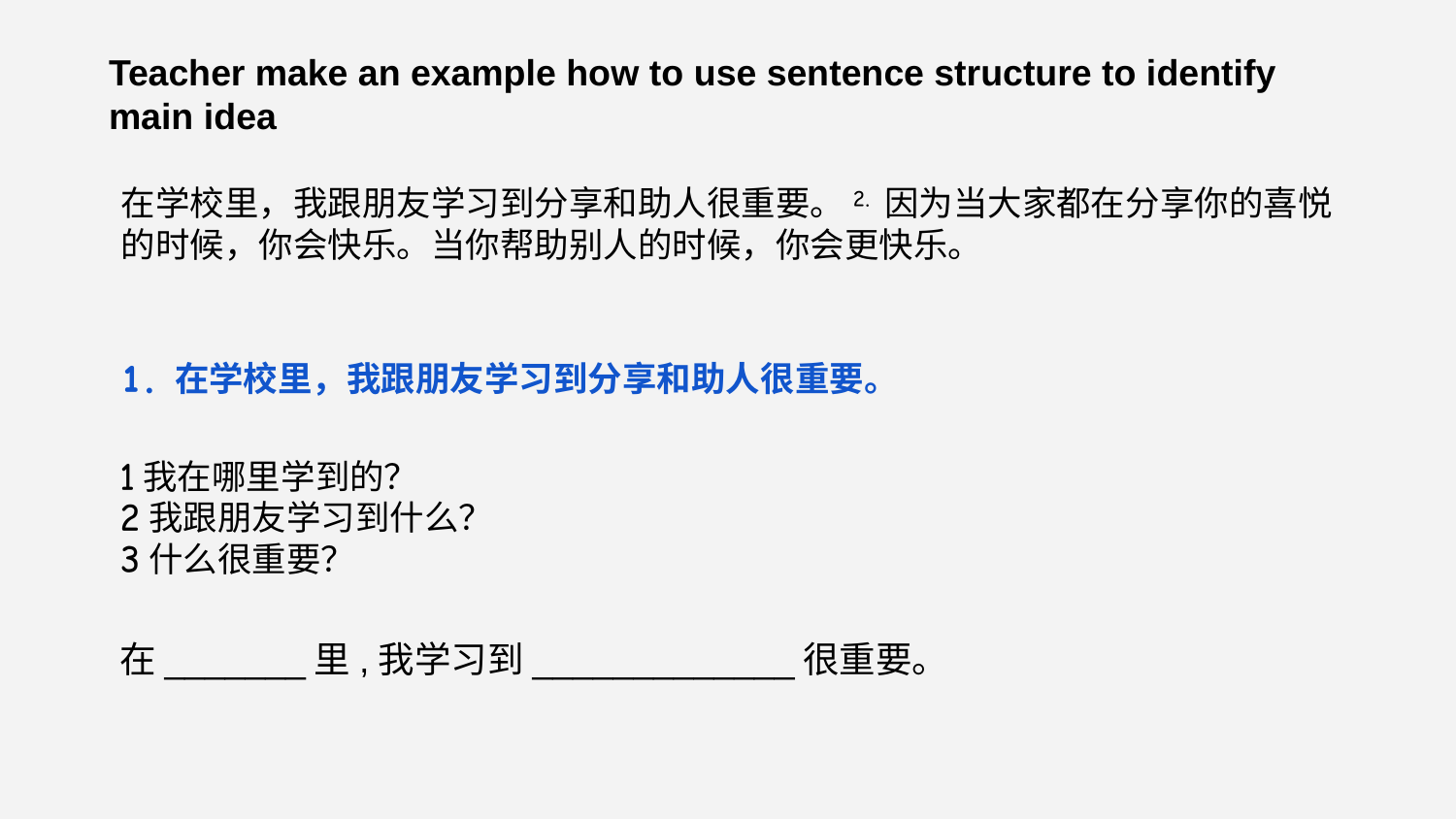

Teacher make an example how to use sentence structure to identify main idea
在学校里，我跟朋友学习到分享和助人很重要。2. 因为当大家都在分享你的喜悦的时候，你会快乐。当你帮助别人的时候，你会更快乐。

在学校里，我跟朋友学习到分享和助人很重要。
1我在哪里学到的？
2我跟朋友学习到什么？
3什么很重要？
在_______里,我学习到_____________很重要。